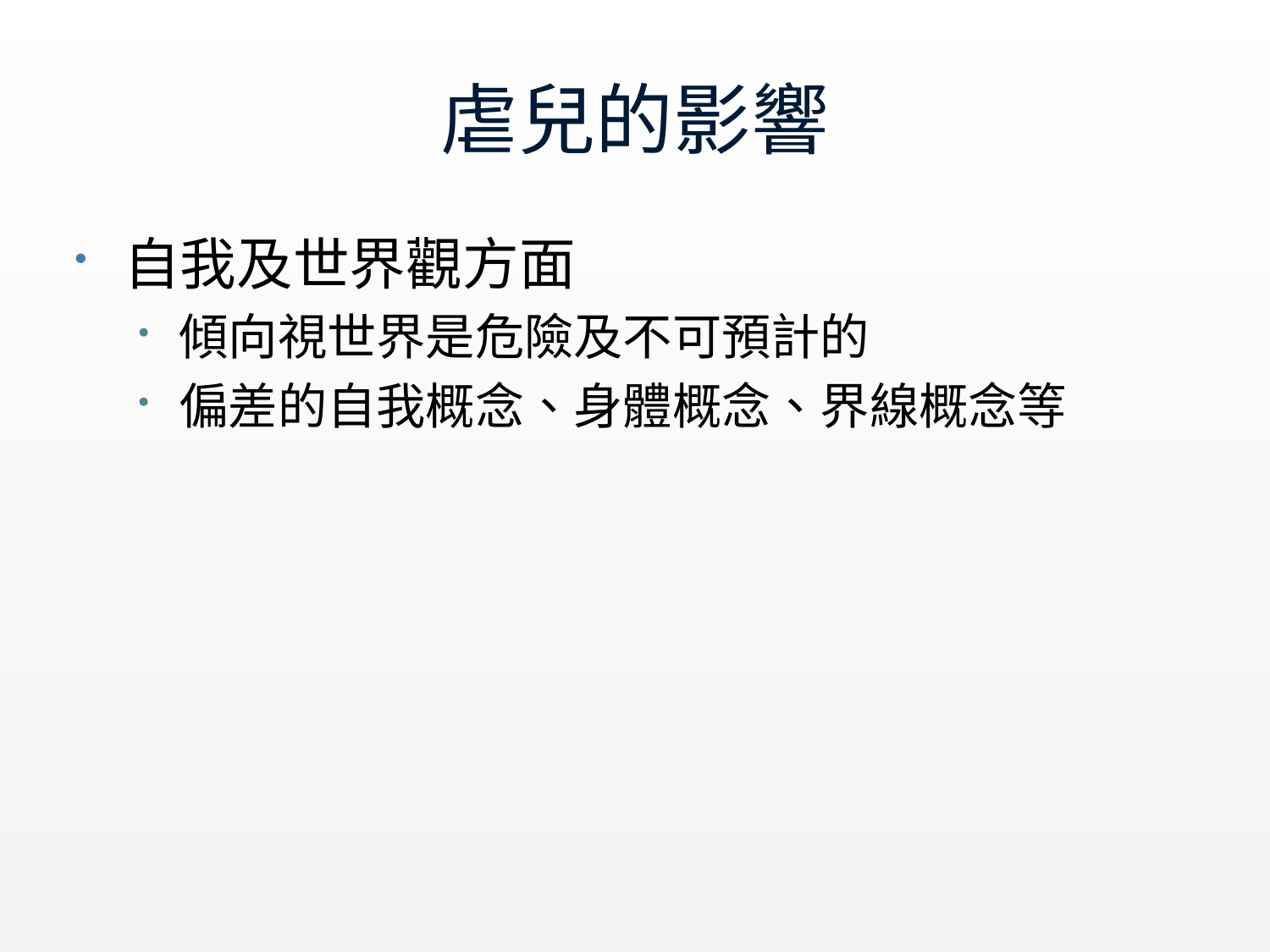

# 虐兒的影響
自我及世界觀方面
傾向視世界是危險及不可預計的
偏差的自我概念、身體概念、界線概念等

kindylam/cp/swd
18